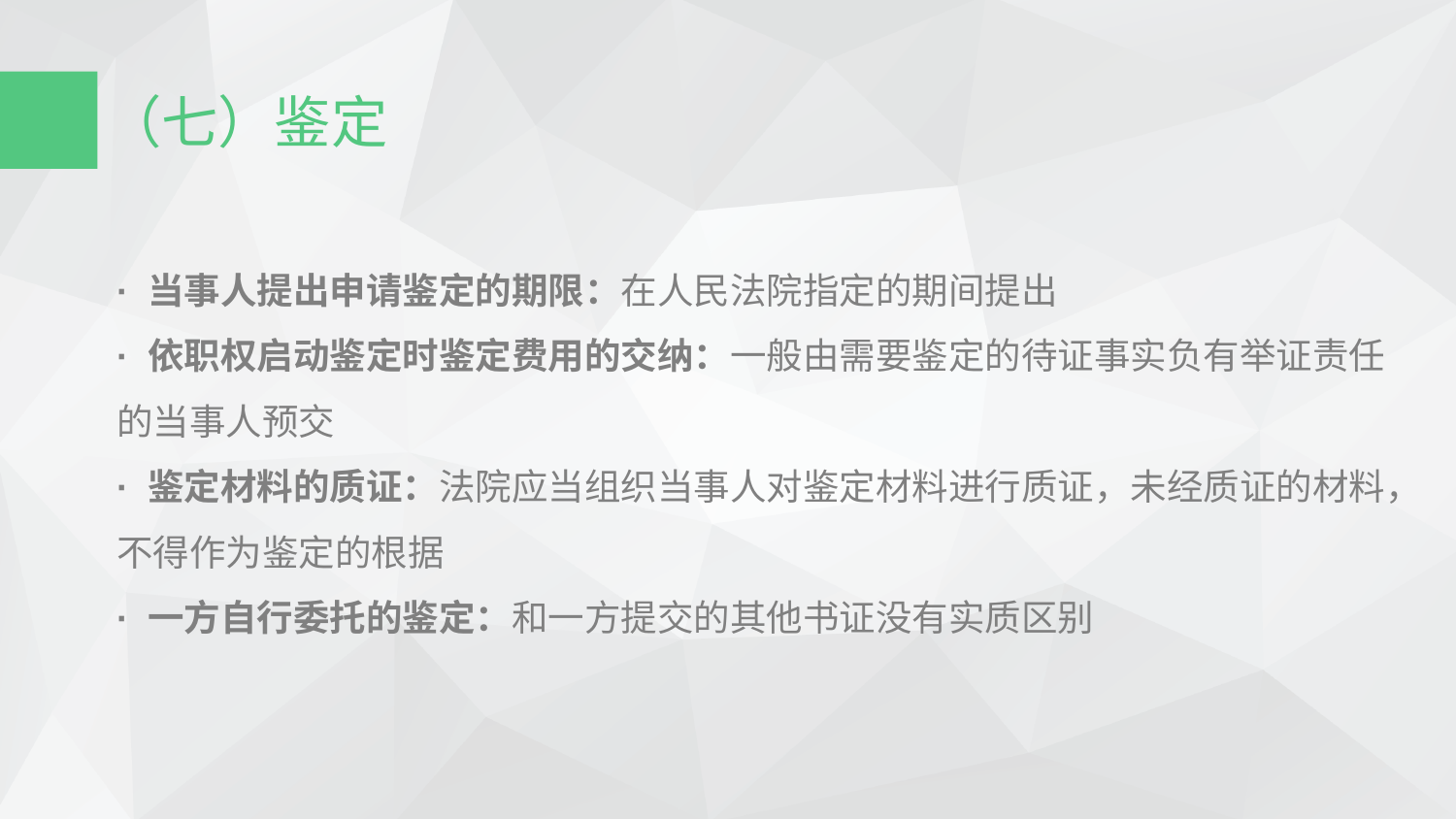

（七）鉴定
· 当事人提出申请鉴定的期限：在人民法院指定的期间提出
· 依职权启动鉴定时鉴定费用的交纳：一般由需要鉴定的待证事实负有举证责任的当事人预交
· 鉴定材料的质证：法院应当组织当事人对鉴定材料进行质证，未经质证的材料，不得作为鉴定的根据
· 一方自行委托的鉴定：和一方提交的其他书证没有实质区别